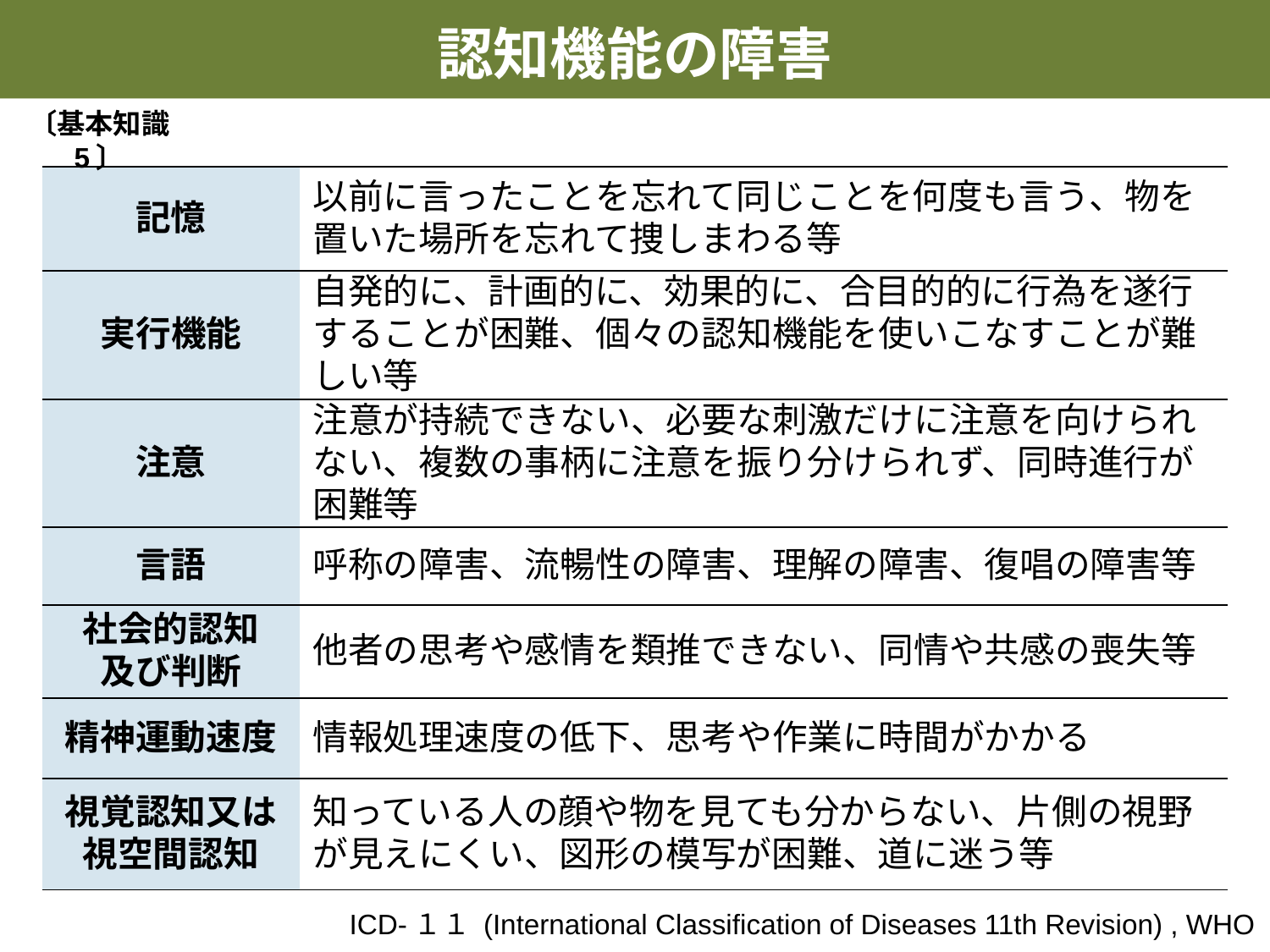

認知機能の障害
〔基本知識 5〕
| 記憶 | 以前に言ったことを忘れて同じことを何度も言う、物を置いた場所を忘れて捜しまわる等 |
| --- | --- |
| 実行機能 | 自発的に、計画的に、効果的に、合目的的に行為を遂行することが困難、個々の認知機能を使いこなすことが難しい等 |
| 注意 | 注意が持続できない、必要な刺激だけに注意を向けられない、複数の事柄に注意を振り分けられず、同時進行が困難等 |
| 言語 | 呼称の障害、流暢性の障害、理解の障害、復唱の障害等 |
| 社会的認知 及び判断 | 他者の思考や感情を類推できない、同情や共感の喪失等 |
| 精神運動速度 | 情報処理速度の低下、思考や作業に時間がかかる |
| 視覚認知又は 視空間認知 | 知っている人の顔や物を見ても分からない、片側の視野が見えにくい、図形の模写が困難、道に迷う等 |

ICD-１１ (International Classification of Diseases 11th Revision) , WHO